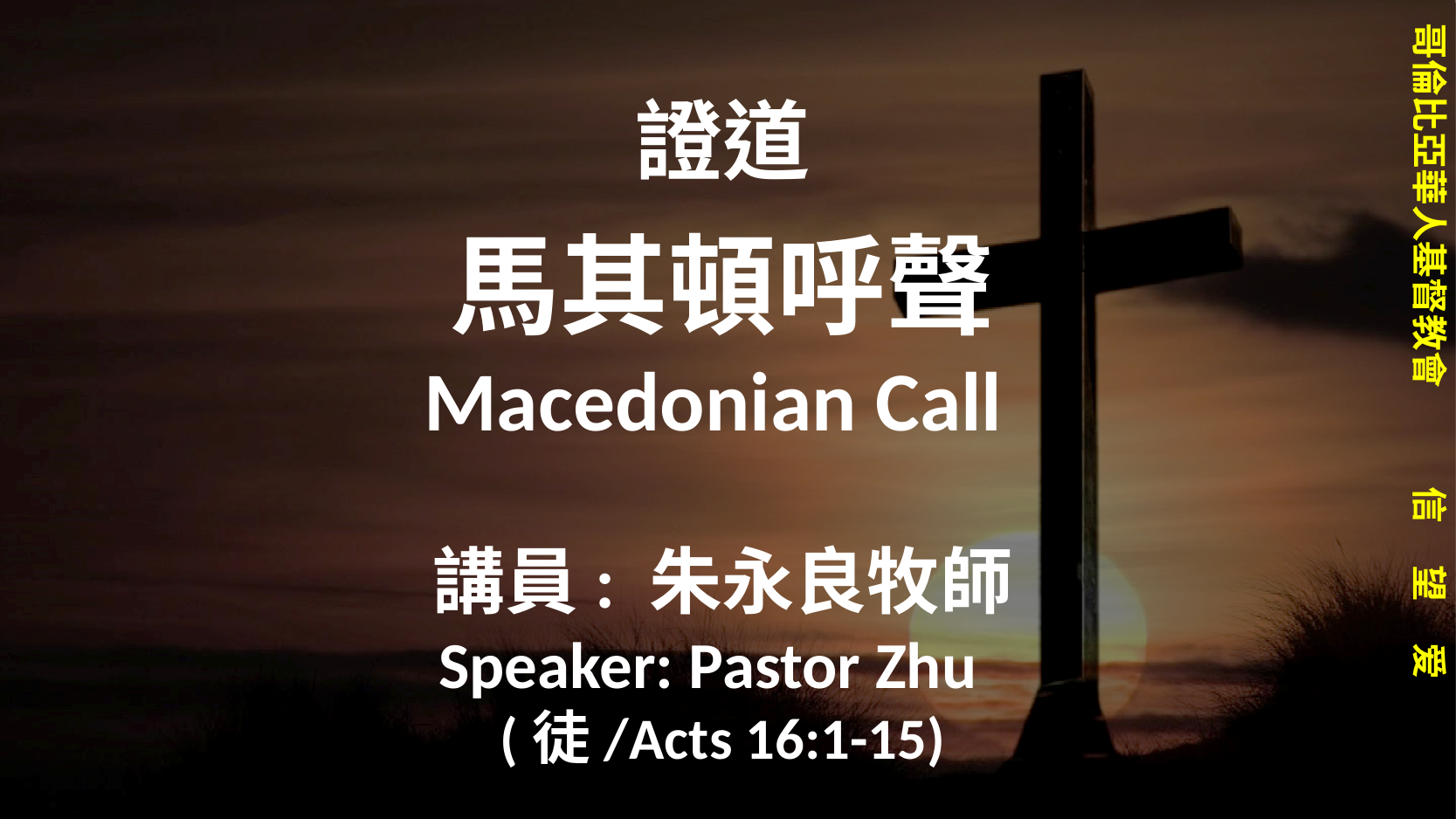

證道

馬其頓呼聲
Macedonian Call

講員: 朱永良牧師
Speaker: Pastor Zhu
(徒/Acts 16:1-15)